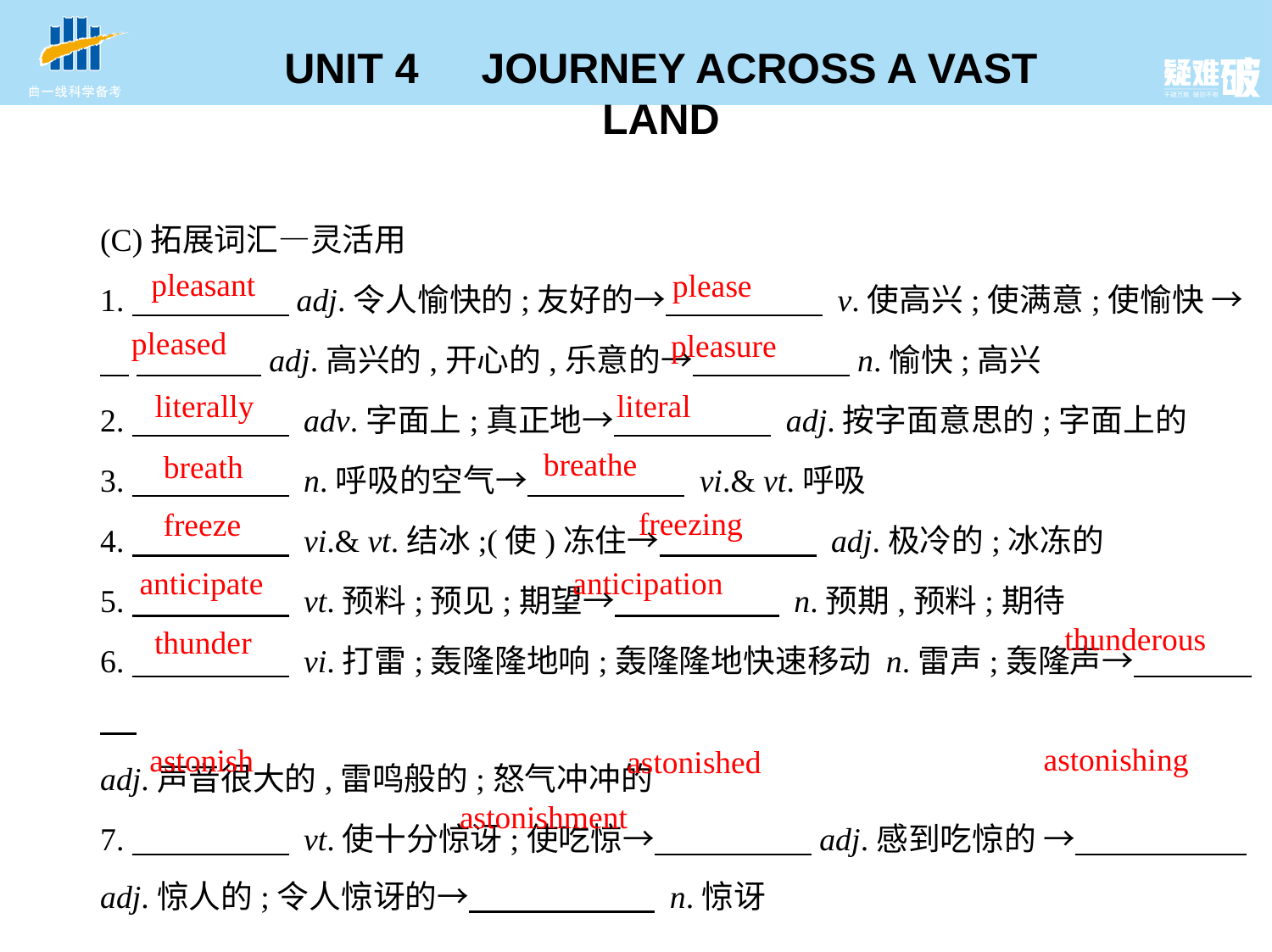

(C)拓展词汇—灵活用
1.　　　　    adj.令人愉快的;友好的→　　　　     v.使高兴;使满意;使愉快 →
    　　　    adj.高兴的,开心的,乐意的→　　　　    n.愉快;高兴
2.　　　　     adv.字面上;真正地→　　　　     adj.按字面意思的;字面上的
3.　　　　     n.呼吸的空气→　　　　     vi.& vt.呼吸
4.　　　　     vi.& vt.结冰;(使)冻住→　　　　     adj.极冷的;冰冻的
5.　　　　     vt.预料;预见;期望→　 　　　     n.预期,预料;期待
6.　　　　     vi.打雷;轰隆隆地响;轰隆隆地快速移动 n.雷声;轰隆声→
adj.声音很大的,雷鸣般的;怒气冲冲的
7.　　　　     vt.使十分惊讶;使吃惊→　　　　    adj.感到吃惊的 →　　　  　    
adj.惊人的;令人惊讶的→　　    　　     n.惊讶
pleasant
please
pleased
pleasure
literally
literal
breathe
breath
freezing
freeze
anticipate
anticipation
thunderous
thunder
astonishing
astonish
astonished
astonishment